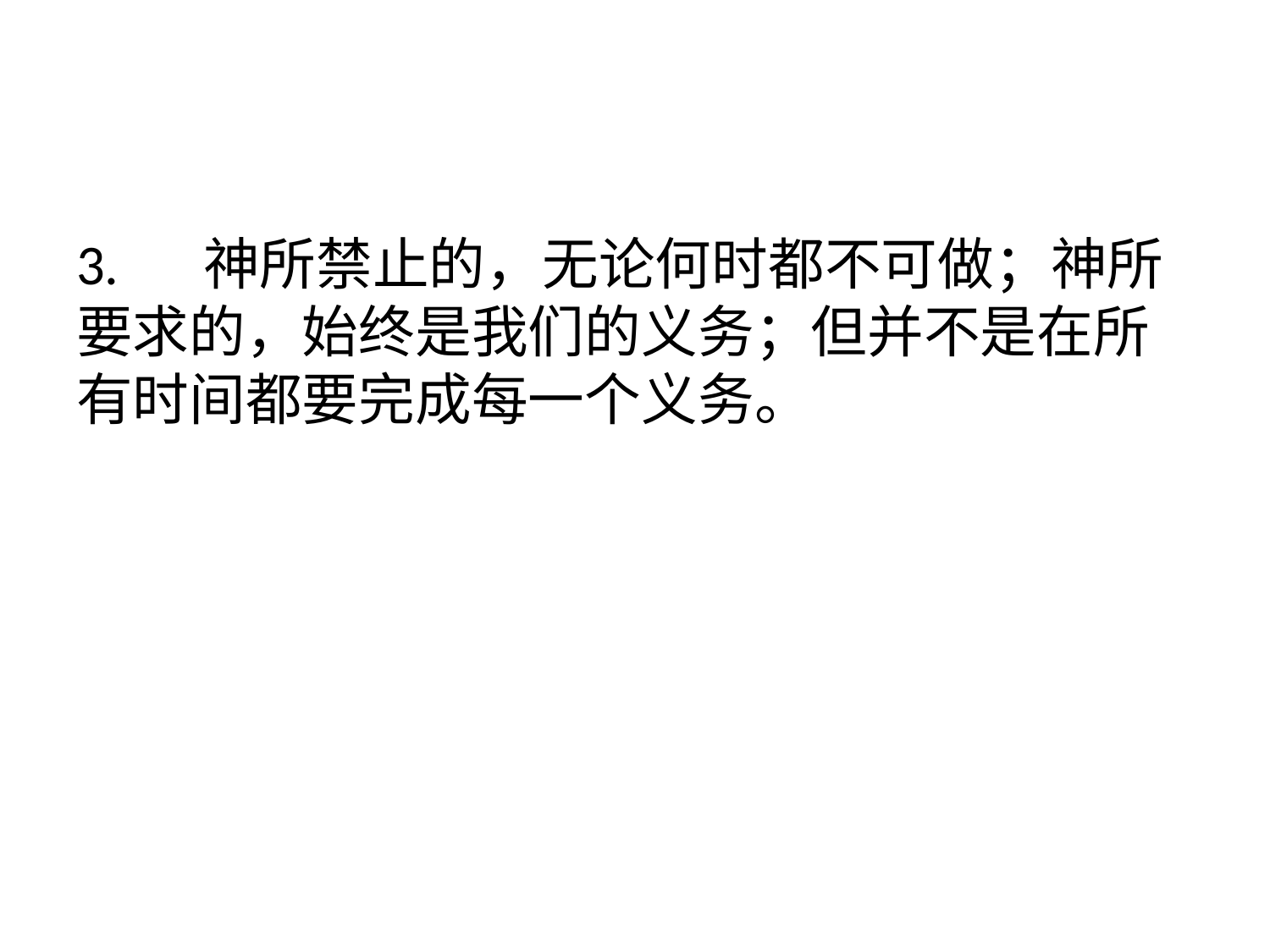

#
3.	神所禁止的，无论何时都不可做；神所要求的，始终是我们的义务；但并不是在所有时间都要完成每一个义务。